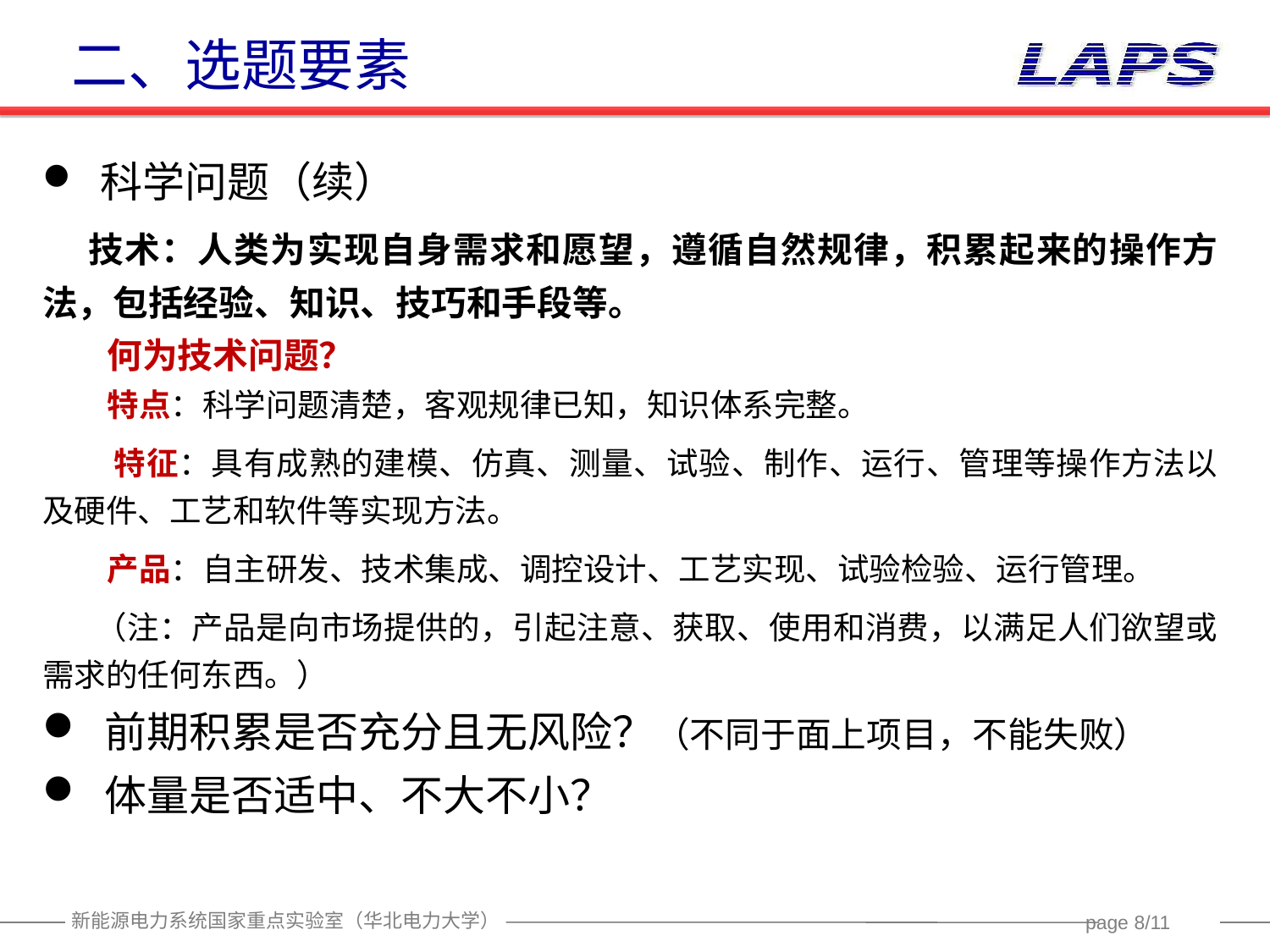

二、选题要素
 科学问题（续）
    技术：人类为实现自身需求和愿望，遵循自然规律，积累起来的操作方法，包括经验、知识、技巧和手段等。
       何为技术问题？
        特点：科学问题清楚，客观规律已知，知识体系完整。
        特征：具有成熟的建模、仿真、测量、试验、制作、运行、管理等操作方法以及硬件、工艺和软件等实现方法。
        产品：自主研发、技术集成、调控设计、工艺实现、试验检验、运行管理。
      （注：产品是向市场提供的，引起注意、获取、使用和消费，以满足人们欲望或需求的任何东西。）
 前期积累是否充分且无风险？（不同于面上项目，不能失败）
 体量是否适中、不大不小？